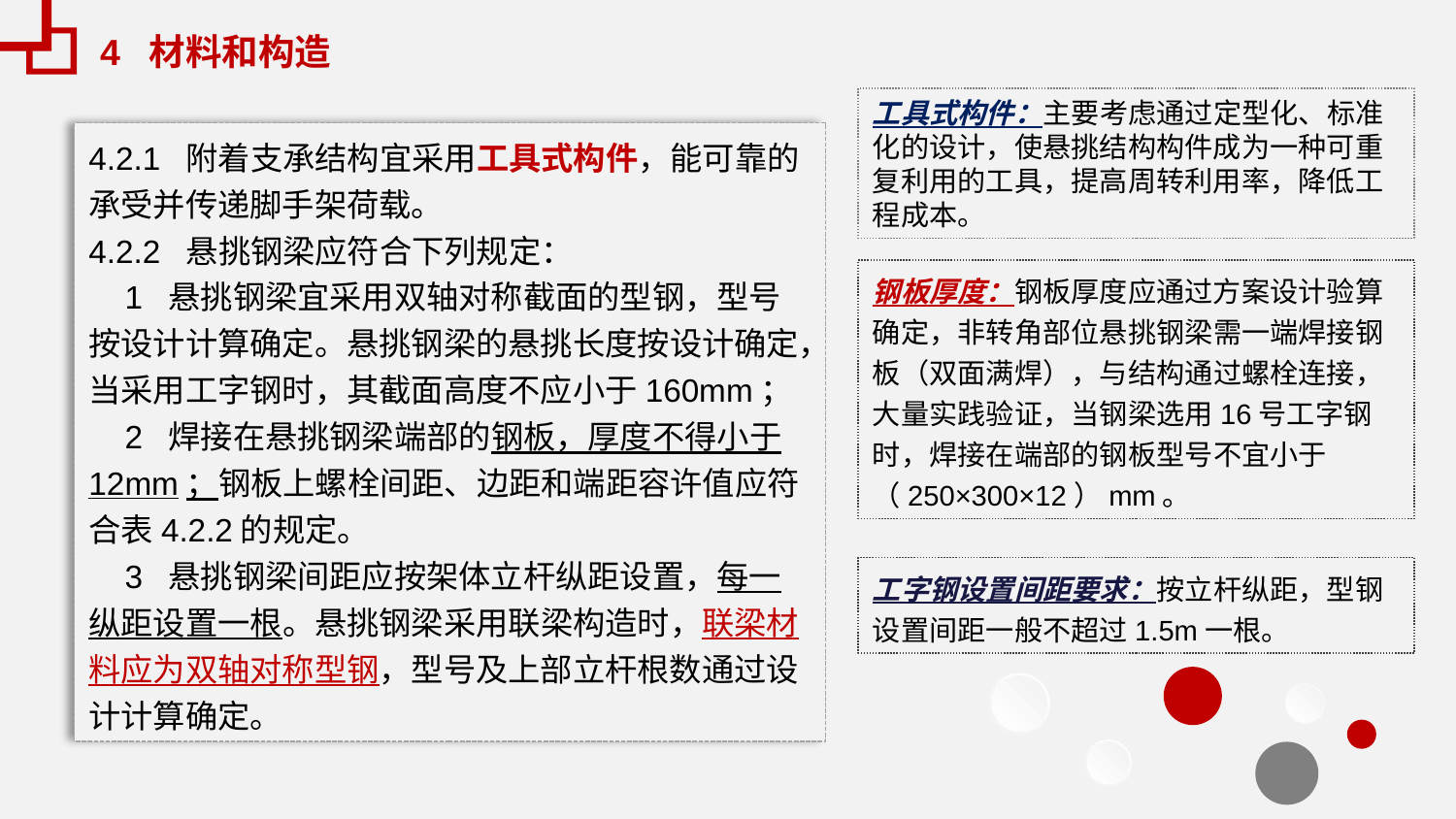

4  材料和构造

工具式构件：主要考虑通过定型化、标准化的设计，使悬挑结构构件成为一种可重复利用的工具，提高周转利用率，降低工程成本。
4.2.1  附着支承结构宜采用工具式构件，能可靠的承受并传递脚手架荷载。
4.2.2  悬挑钢梁应符合下列规定：
    1  悬挑钢梁宜采用双轴对称截面的型钢，型号按设计计算确定。悬挑钢梁的悬挑长度按设计确定，当采用工字钢时，其截面高度不应小于160mm；
    2  焊接在悬挑钢梁端部的钢板，厚度不得小于12mm；钢板上螺栓间距、边距和端距容许值应符合表4.2.2的规定。
    3  悬挑钢梁间距应按架体立杆纵距设置，每一纵距设置一根。悬挑钢梁采用联梁构造时，联梁材料应为双轴对称型钢，型号及上部立杆根数通过设计计算确定。
钢板厚度：钢板厚度应通过方案设计验算确定，非转角部位悬挑钢梁需一端焊接钢板（双面满焊），与结构通过螺栓连接，大量实践验证，当钢梁选用16号工字钢时，焊接在端部的钢板型号不宜小于（250×300×12）mm。
工字钢设置间距要求：按立杆纵距，型钢设置间距一般不超过1.5m一根。